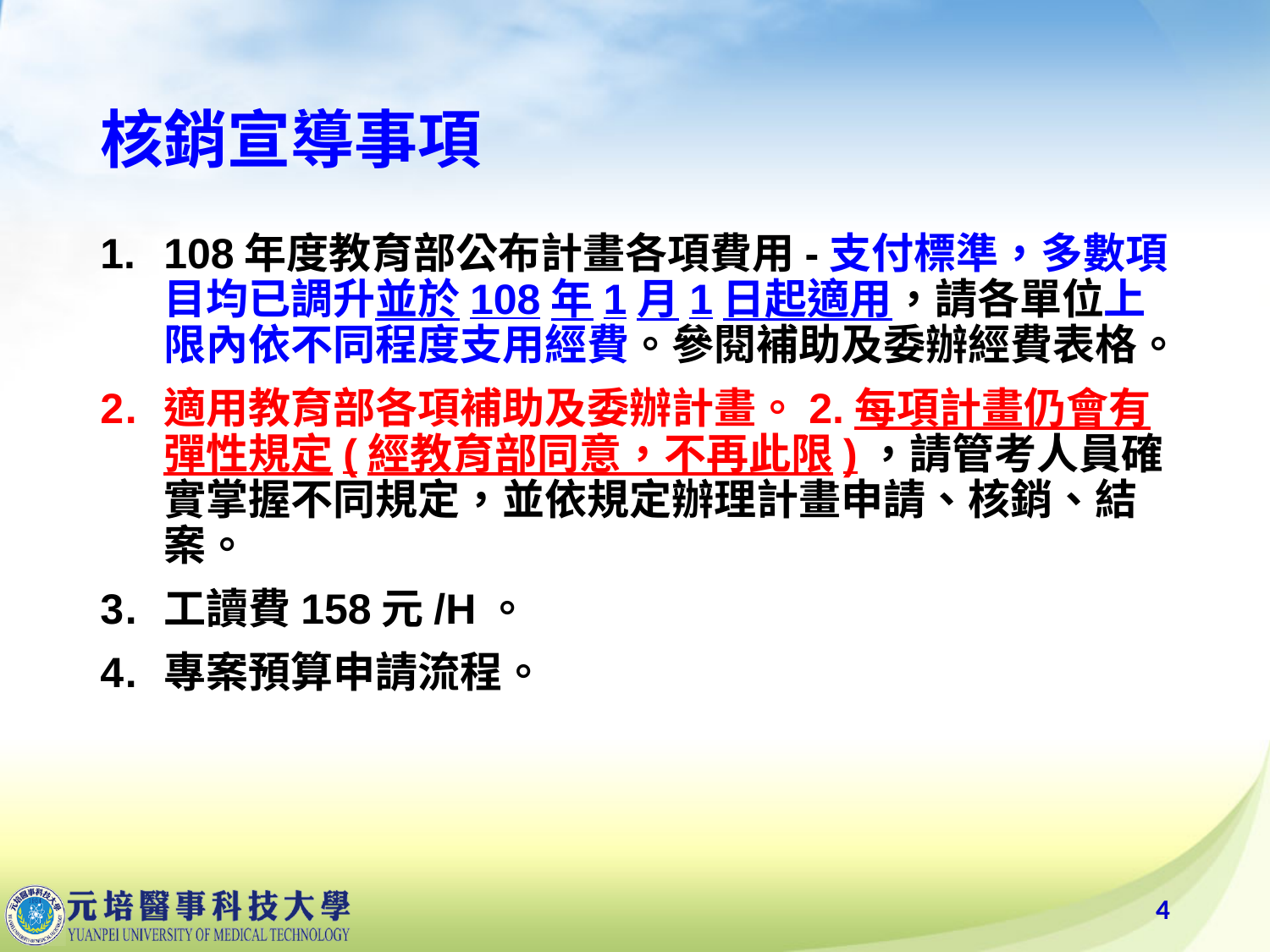

# 核銷宣導事項
108年度教育部公布計畫各項費用-支付標準，多數項目均已調升並於108年1月1日起適用，請各單位上限內依不同程度支用經費。參閱補助及委辦經費表格。
適用教育部各項補助及委辦計畫。2.每項計畫仍會有彈性規定(經教育部同意，不再此限)，請管考人員確實掌握不同規定，並依規定辦理計畫申請、核銷、結案。
工讀費158元/H。
專案預算申請流程。

4